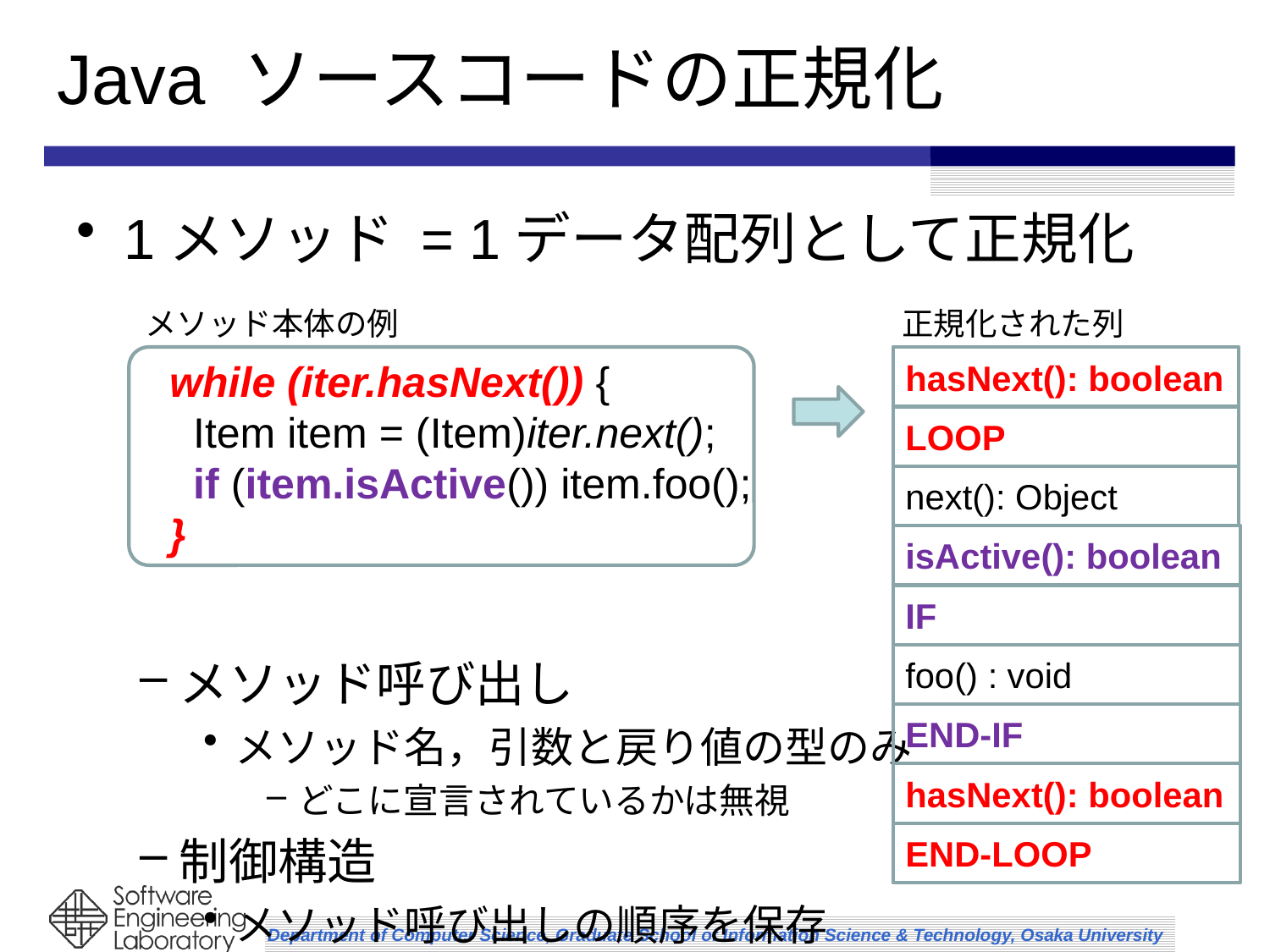

# Java ソースコードの正規化
1メソッド = 1データ配列として正規化

メソッド呼び出し
メソッド名，引数と戻り値の型のみ
どこに宣言されているかは無視
制御構造
メソッド呼び出しの順序を保存
メソッド本体の例
正規化された列

hasNext(): boolean
while (iter.hasNext()) {
  Item item = (Item)iter.next();
  if (item.isActive()) item.foo();
}

LOOP
next(): Object
isActive(): boolean
IF
foo() : void
END-IF
hasNext(): boolean
END-LOOP